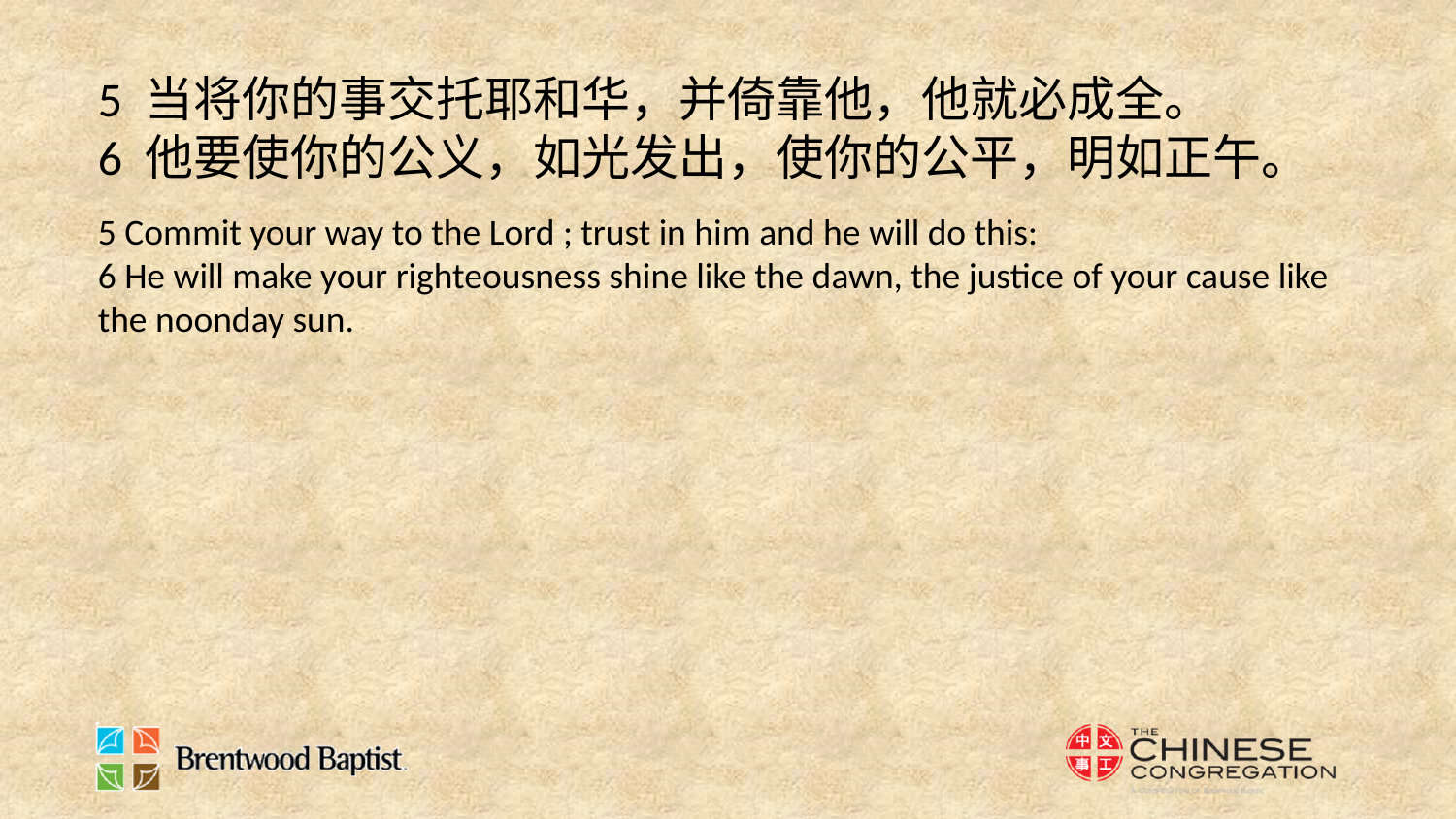

5 当将你的事交托耶和华，并倚靠他，他就必成全。
6 他要使你的公义，如光发出，使你的公平，明如正午。

5 Commit your way to the Lord ; trust in him and he will do this:
6 He will make your righteousness shine like the dawn, the justice of your cause like the noonday sun.